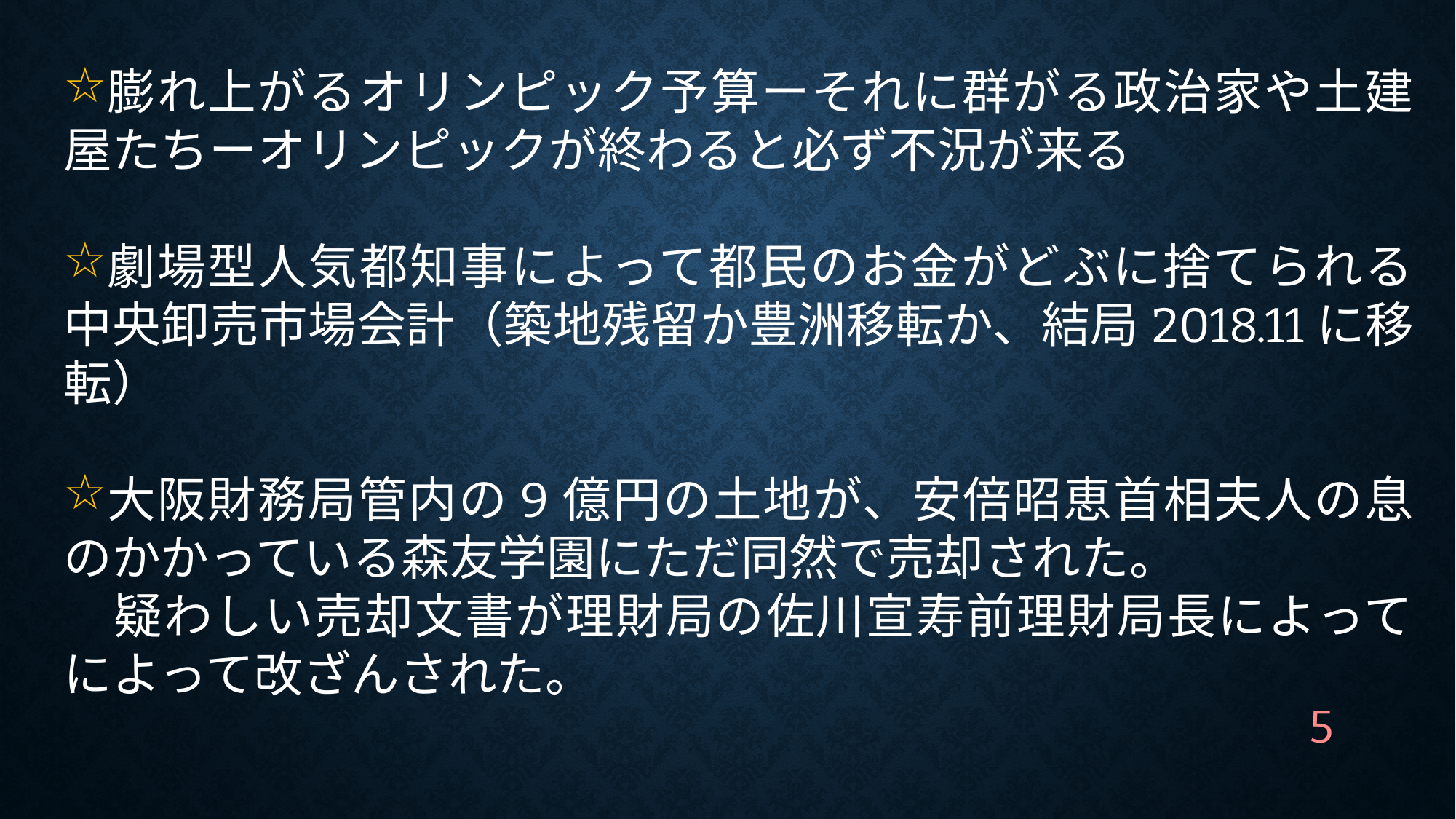

膨れ上がるオリンピック予算ーそれに群がる政治家や土建屋たちーオリンピックが終わると必ず不況が来る

劇場型人気都知事によって都民のお金がどぶに捨てられる中央卸売市場会計（築地残留か豊洲移転か、結局2018.11に移転）

大阪財務局管内の9億円の土地が、安倍昭恵首相夫人の息のかかっている森友学園にただ同然で売却された。
　疑わしい売却文書が理財局の佐川宣寿前理財局長によってによって改ざんされた。

5